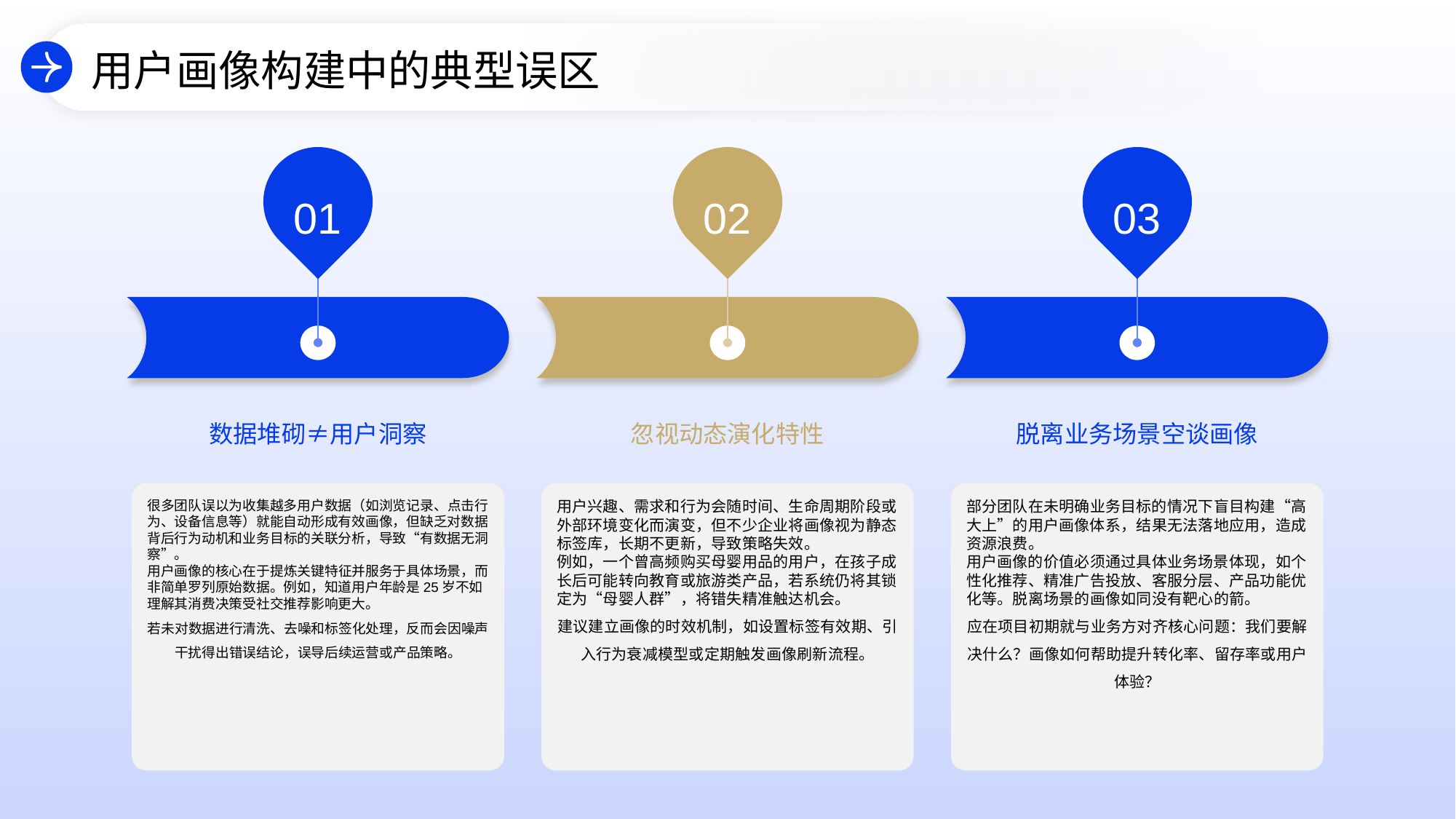

用户画像构建中的典型误区

01
02
03

数据堆砌≠用户洞察
忽视动态演化特性
脱离业务场景空谈画像

很多团队误以为收集越多用户数据（如浏览记录、点击行为、设备信息等）就能自动形成有效画像，但缺乏对数据背后行为动机和业务目标的关联分析，导致“有数据无洞察”。
用户画像的核心在于提炼关键特征并服务于具体场景，而非简单罗列原始数据。例如，知道用户年龄是25岁不如理解其消费决策受社交推荐影响更大。
若未对数据进行清洗、去噪和标签化处理，反而会因噪声干扰得出错误结论，误导后续运营或产品策略。
用户兴趣、需求和行为会随时间、生命周期阶段或外部环境变化而演变，但不少企业将画像视为静态标签库，长期不更新，导致策略失效。
例如，一个曾高频购买母婴用品的用户，在孩子成长后可能转向教育或旅游类产品，若系统仍将其锁定为“母婴人群”，将错失精准触达机会。
建议建立画像的时效机制，如设置标签有效期、引入行为衰减模型或定期触发画像刷新流程。
部分团队在未明确业务目标的情况下盲目构建“高大上”的用户画像体系，结果无法落地应用，造成资源浪费。
用户画像的价值必须通过具体业务场景体现，如个性化推荐、精准广告投放、客服分层、产品功能优化等。脱离场景的画像如同没有靶心的箭。
应在项目初期就与业务方对齐核心问题：我们要解决什么？画像如何帮助提升转化率、留存率或用户体验？